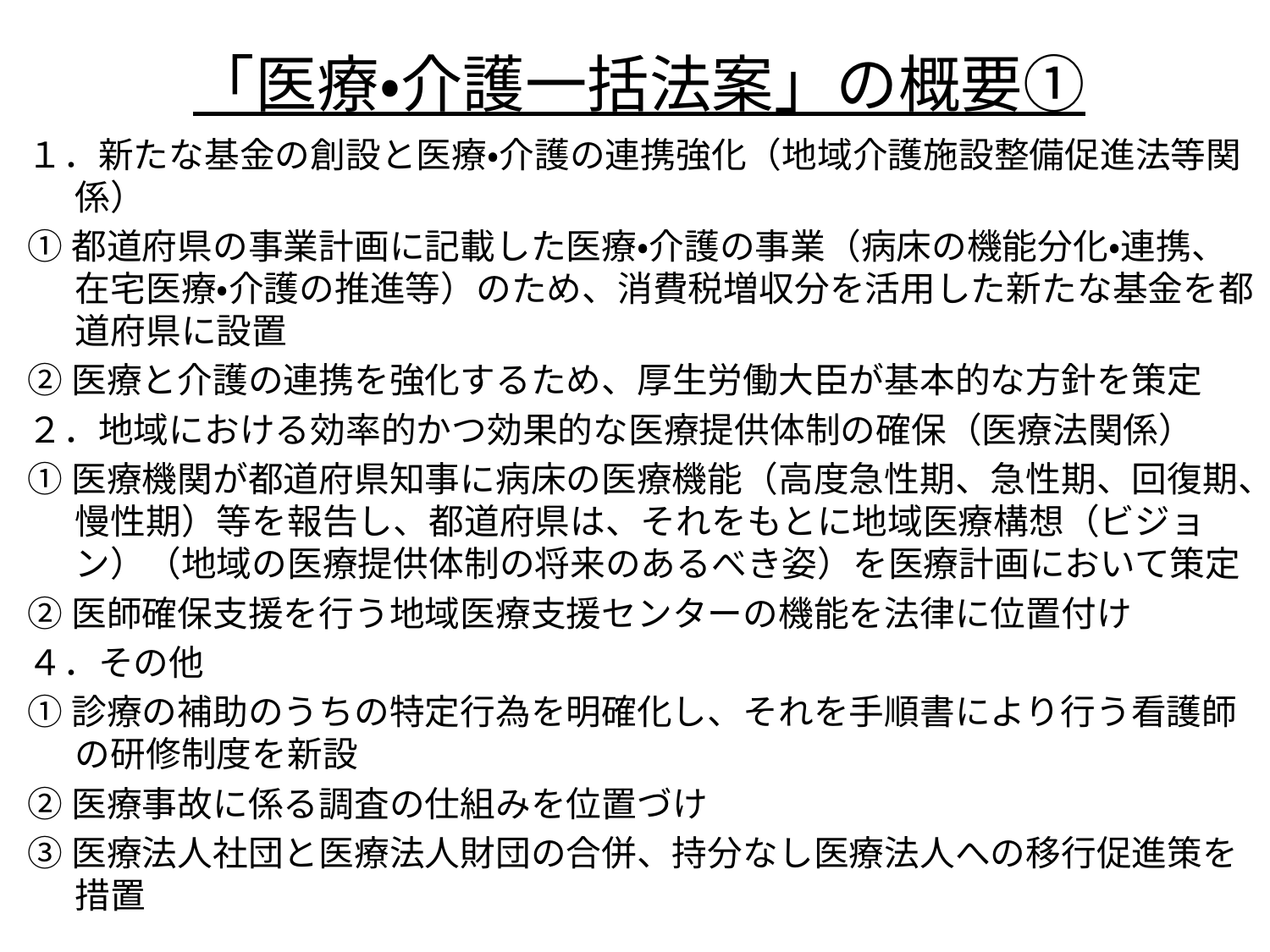

# 「医療・介護一括法案」の概要①
１．新たな基金の創設と医療・介護の連携強化（地域介護施設整備促進法等関係）
①都道府県の事業計画に記載した医療・介護の事業（病床の機能分化・連携、在宅医療・介護の推進等）のため、消費税増収分を活用した新たな基金を都道府県に設置
②医療と介護の連携を強化するため、厚生労働大臣が基本的な方針を策定
２．地域における効率的かつ効果的な医療提供体制の確保（医療法関係）
①医療機関が都道府県知事に病床の医療機能（高度急性期、急性期、回復期、慢性期）等を報告し、都道府県は、それをもとに地域医療構想（ビジョン）（地域の医療提供体制の将来のあるべき姿）を医療計画において策定
②医師確保支援を行う地域医療支援センターの機能を法律に位置付け
４．その他
①診療の補助のうちの特定行為を明確化し、それを手順書により行う看護師の研修制度を新設
②医療事故に係る調査の仕組みを位置づけ
③医療法人社団と医療法人財団の合併、持分なし医療法人への移行促進策を措置